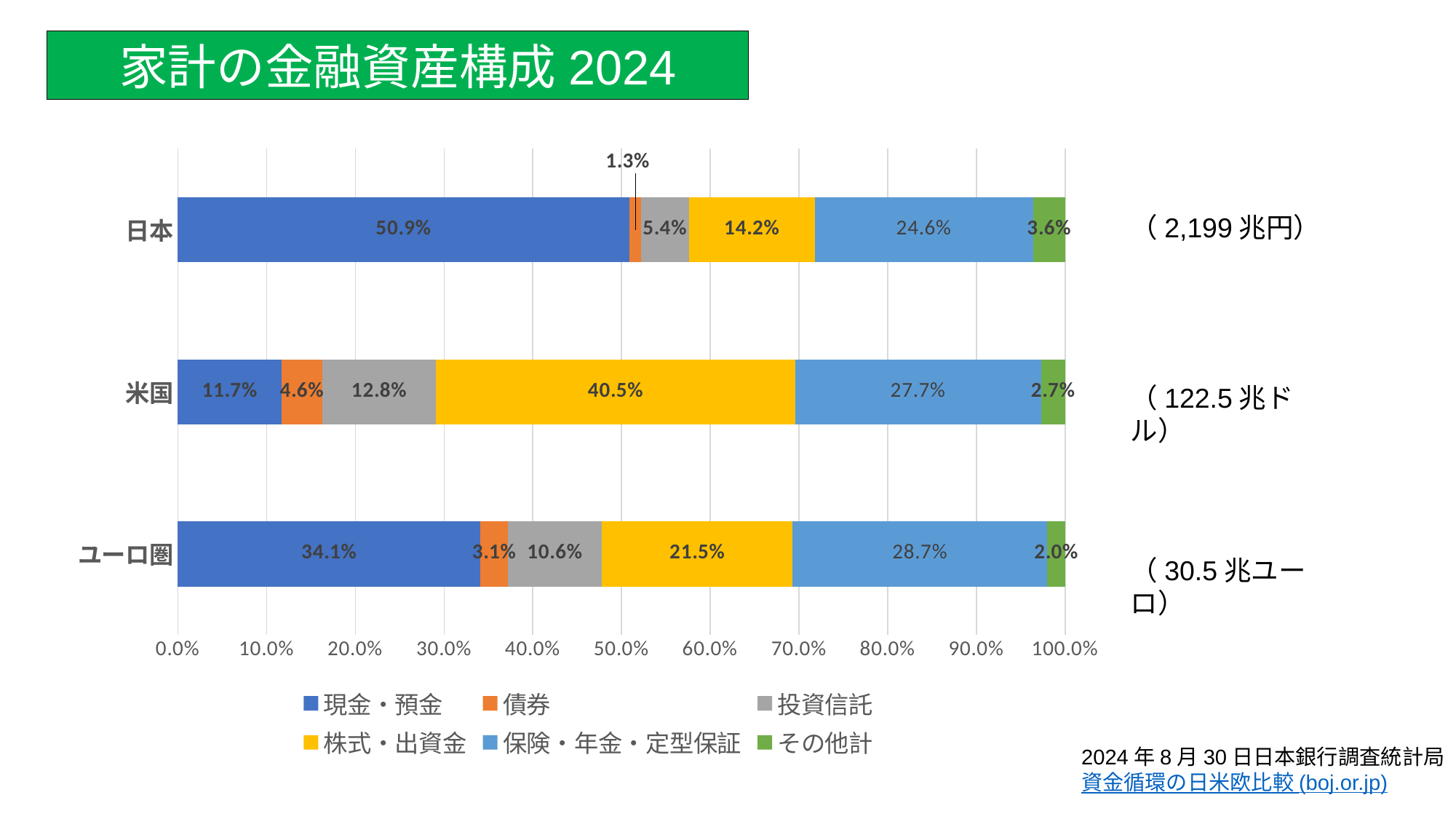

家計の金融資産構成2024

### Chart

| Category | 現金・預金 | 債券 | 投資信託 | 株式・出資金 | 保険・年金・定型保証 | その他計 |
|---|---|---|---|---|---|---|
| ユーロ圏 | 0.341 | 0.031 | 0.106 | 0.215 | 0.287 | 0.02 |
| 米国 | 0.117 | 0.046 | 0.128 | 0.405 | 0.277 | 0.027 |
| 日本 | 0.509 | 0.013 | 0.054 | 0.142 | 0.246 | 0.036 |
（2,199兆円）
（122.5兆ドル）
（30.5兆ユーロ）
2024年8月30日日本銀行調査統計局
資金循環の日米欧比較 (boj.or.jp)